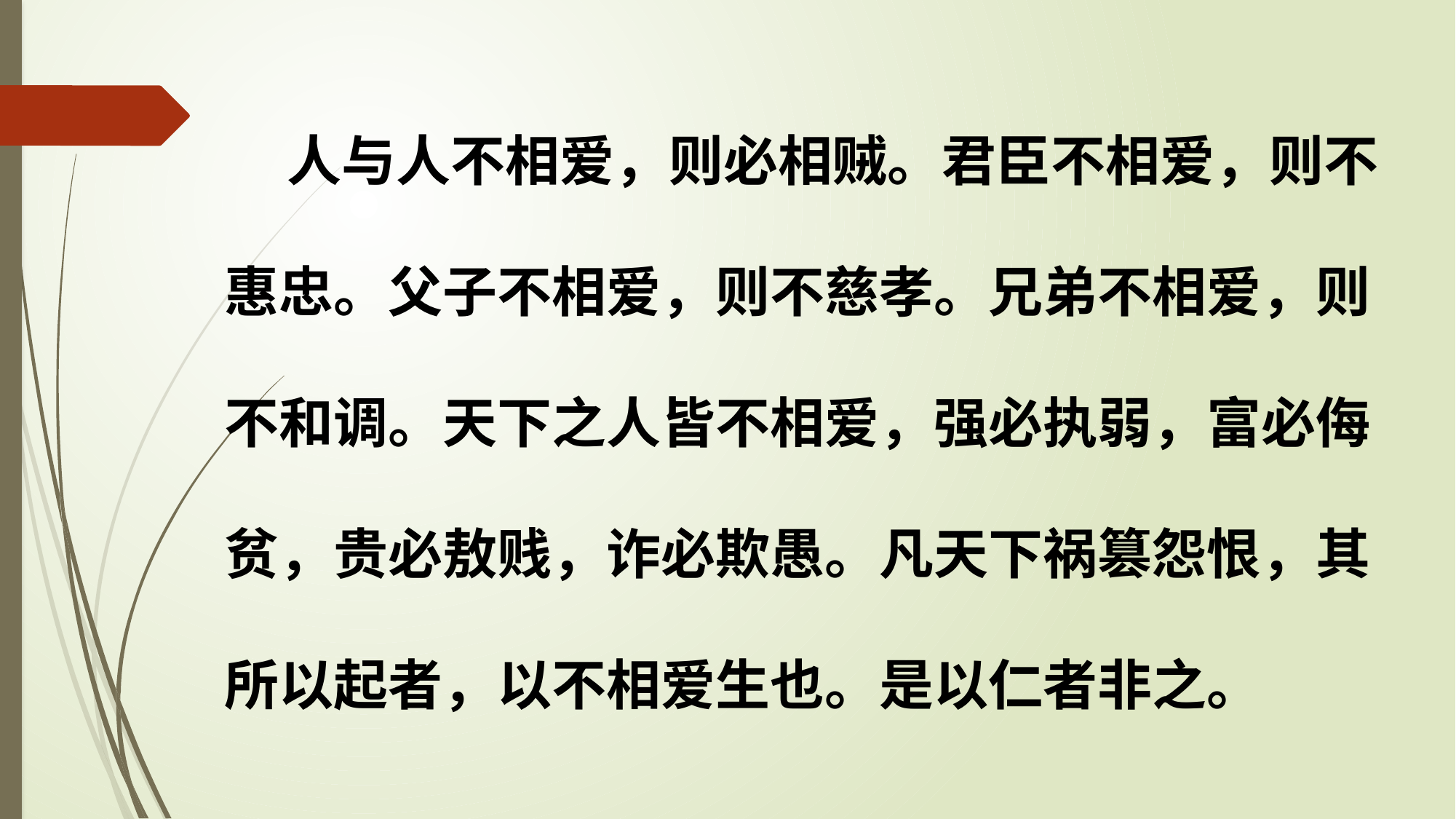

人与人不相爱，则必相贼。君臣不相爱，则不惠忠。父子不相爱，则不慈孝。兄弟不相爱，则不和调。天下之人皆不相爱，强必执弱，富必侮贫，贵必敖贱，诈必欺愚。凡天下祸篡怨恨，其所以起者，以不相爱生也。是以仁者非之。